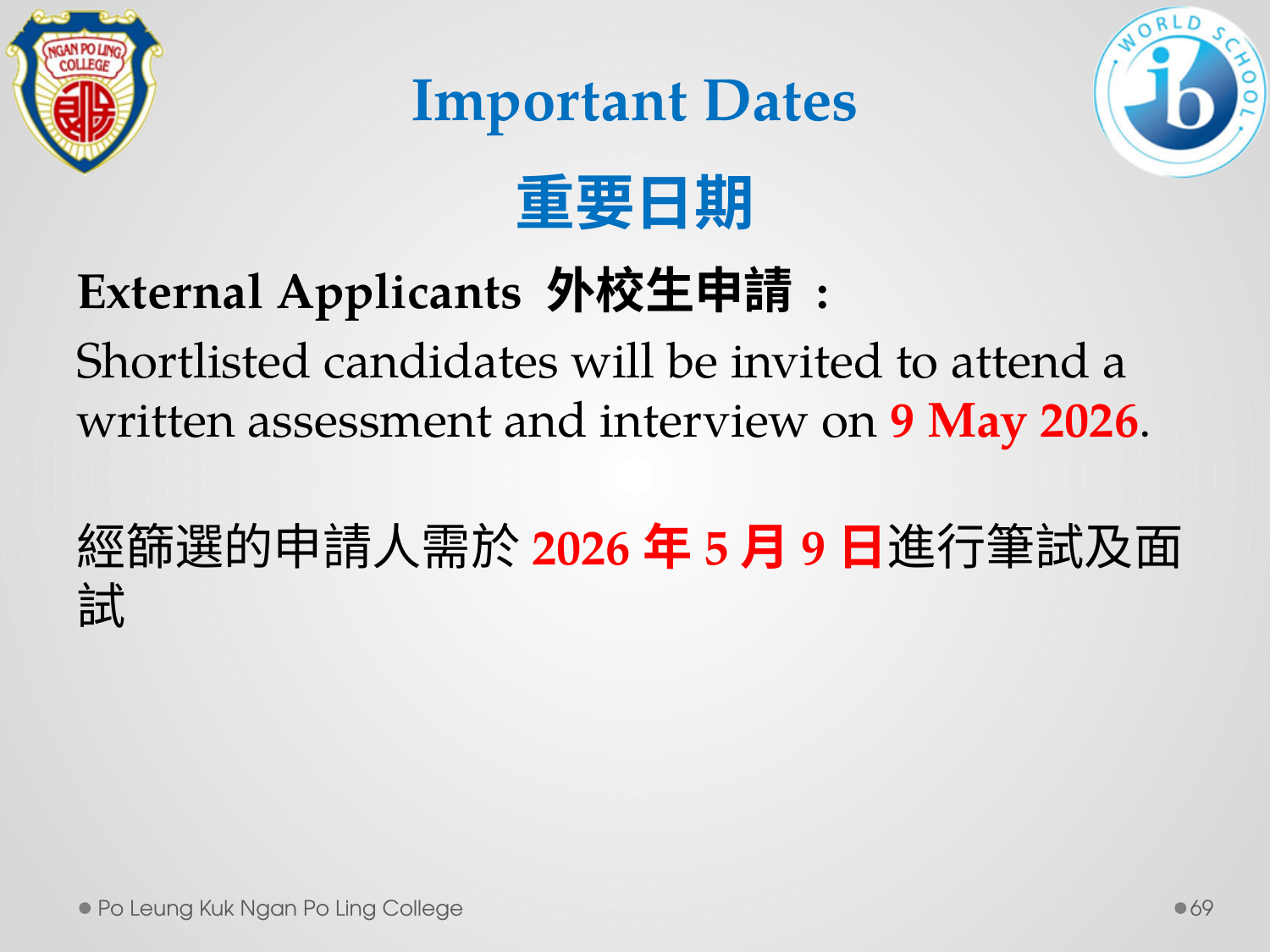

# Important Dates 重要日期

External Applicants 外校生申請 :
Shortlisted candidates will be invited to attend a written assessment and interview on 9 May 2026.
經篩選的申請人需於2026年5月9日進行筆試及面試

Po Leung Kuk Ngan Po Ling College
69